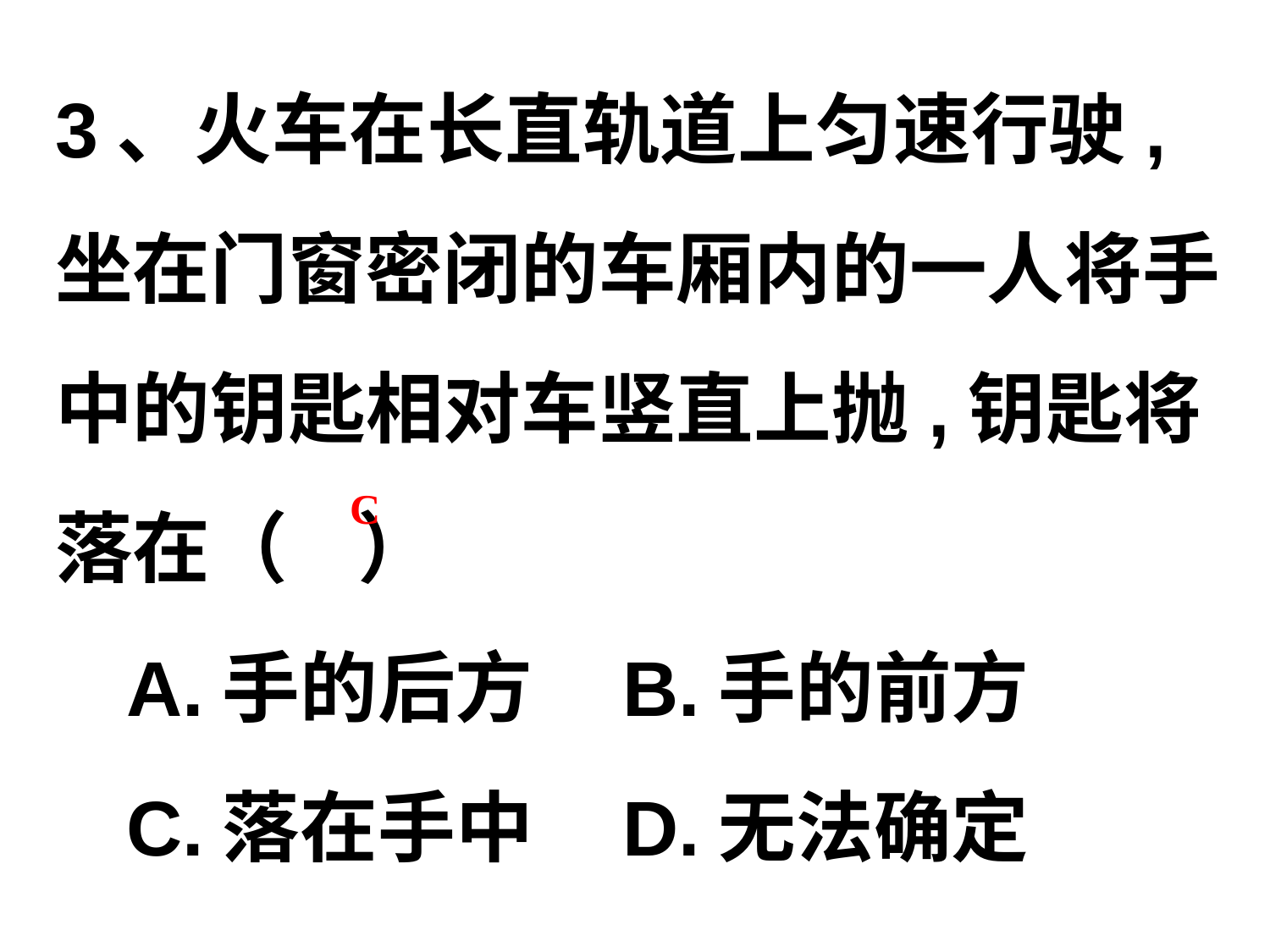

3、火车在长直轨道上匀速行驶,
坐在门窗密闭的车厢内的一人将手中的钥匙相对车竖直上抛,钥匙将落在（    ）
   A.手的后方    B.手的前方
   C.落在手中    D.无法确定
C